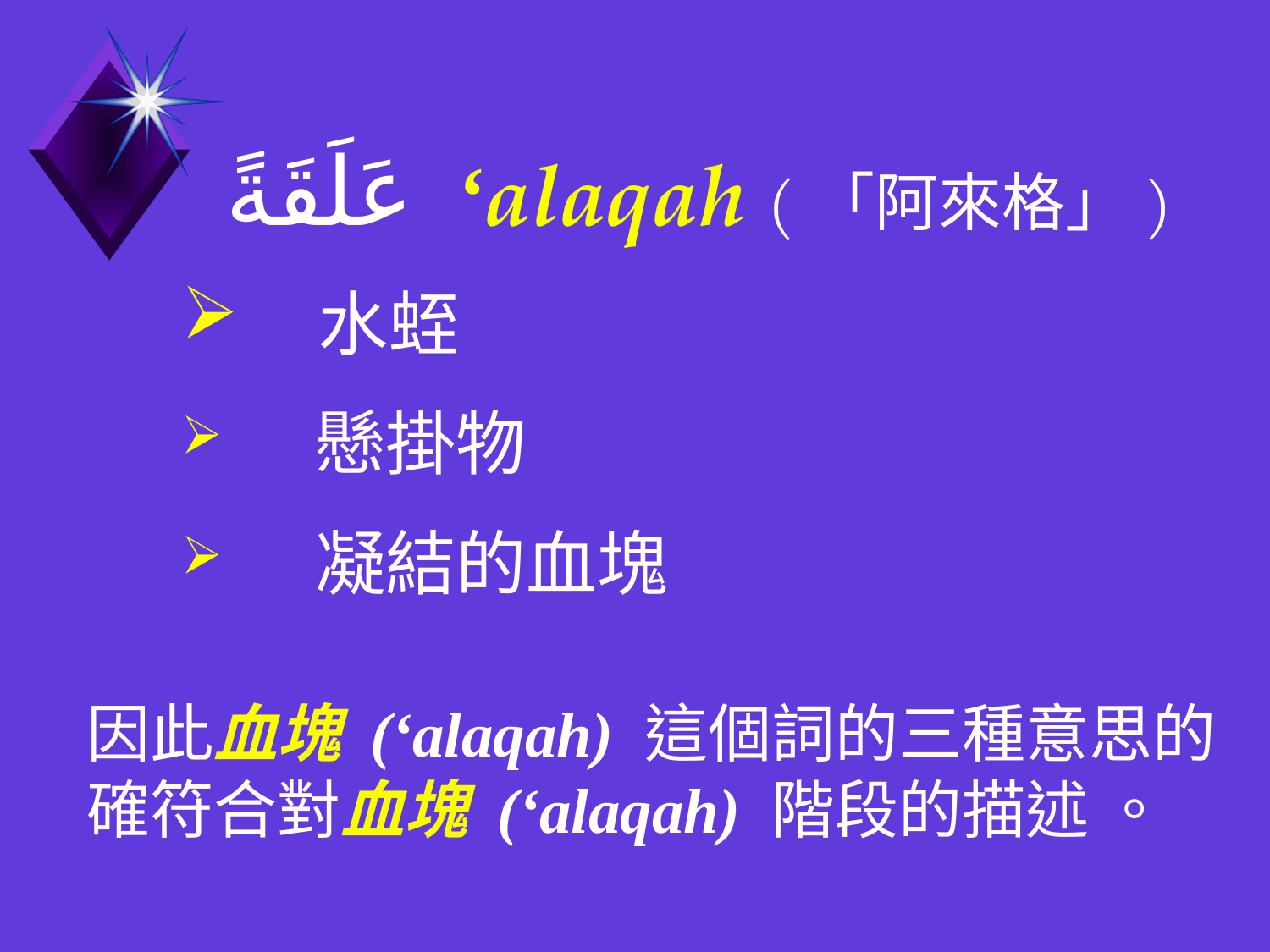

عَلَقَةً  ‘alaqah (「阿來格」)
   水蛭
  懸掛物
  凝結的血塊
因此血塊 (‘alaqah) 這個詞的三種意思的確符合對血塊 (‘alaqah) 階段的描述 。